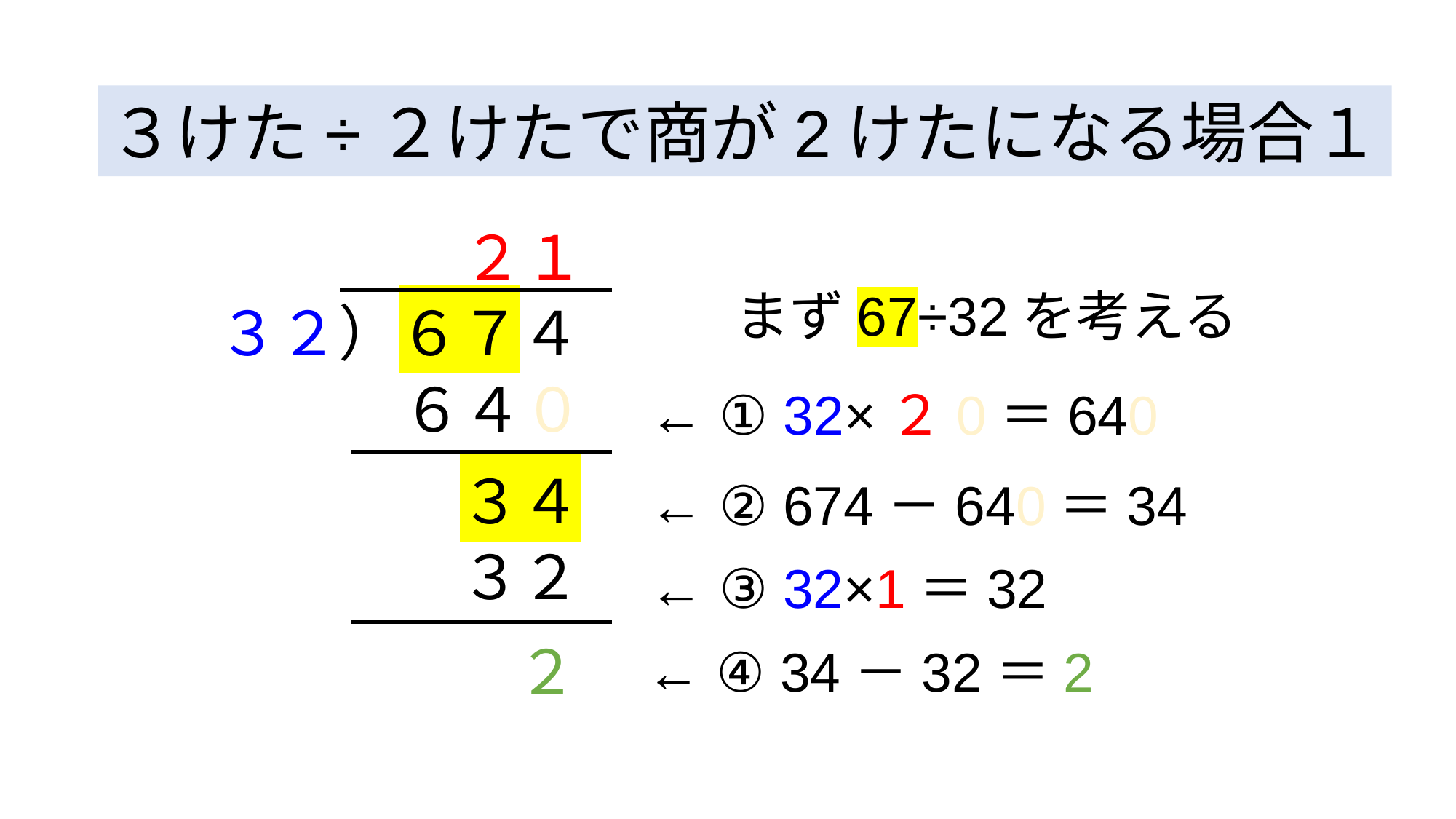

３けた÷２けたで商が2けたになる場合１
２
１
まず67÷32を考える
３２）６７４
６４０
← ① 32×２0＝640
３４
← ② 674－640＝34
３２
← ③ 32×1＝32
２
← ④ 34－32＝2